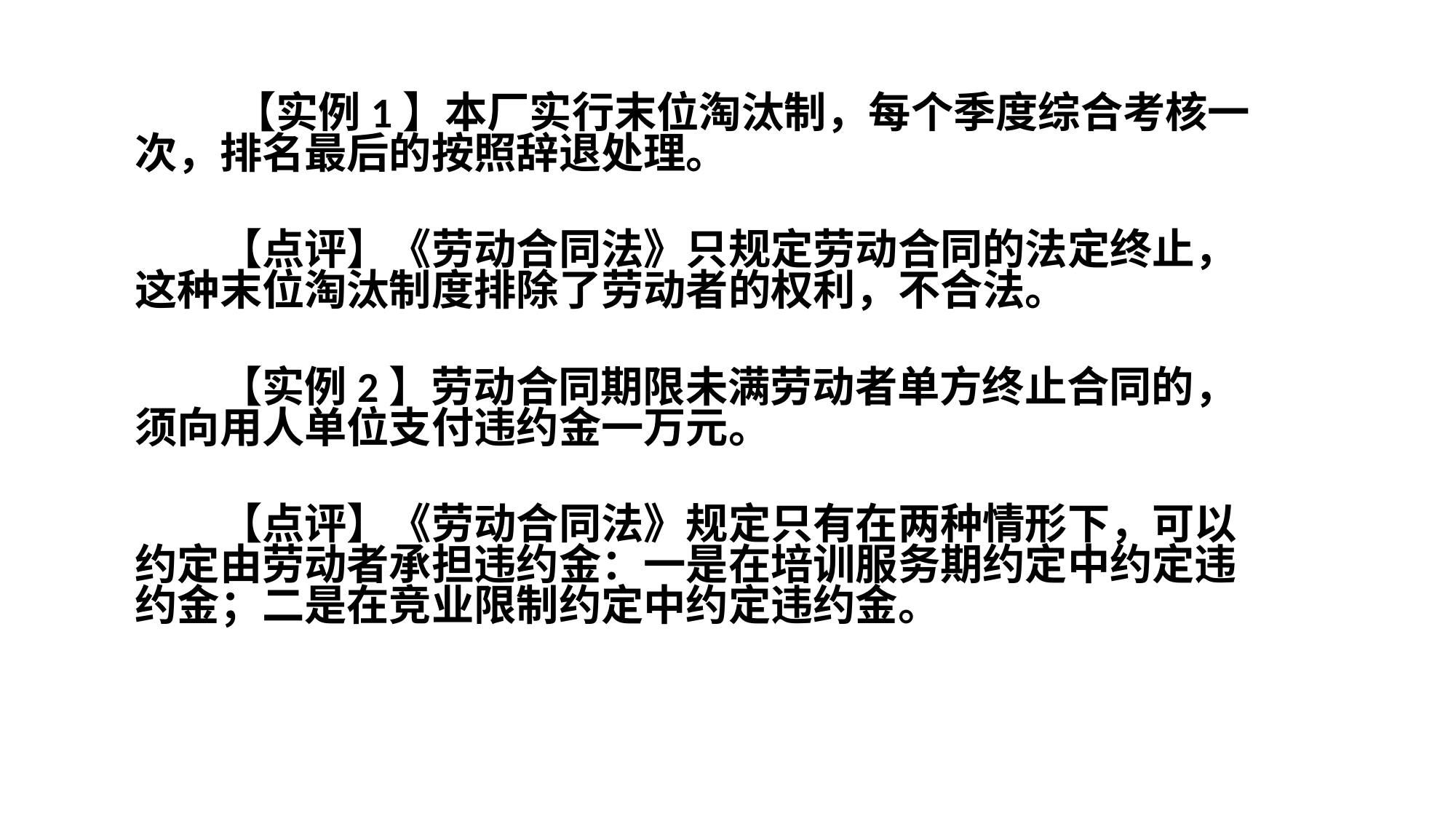

【实例1】本厂实行末位淘汰制，每个季度综合考核一次，排名最后的按照辞退处理。
　　【点评】《劳动合同法》只规定劳动合同的法定终止，这种末位淘汰制度排除了劳动者的权利，不合法。
　　【实例2】劳动合同期限未满劳动者单方终止合同的，须向用人单位支付违约金一万元。
　　【点评】《劳动合同法》规定只有在两种情形下，可以约定由劳动者承担违约金：一是在培训服务期约定中约定违约金；二是在竞业限制约定中约定违约金。

47